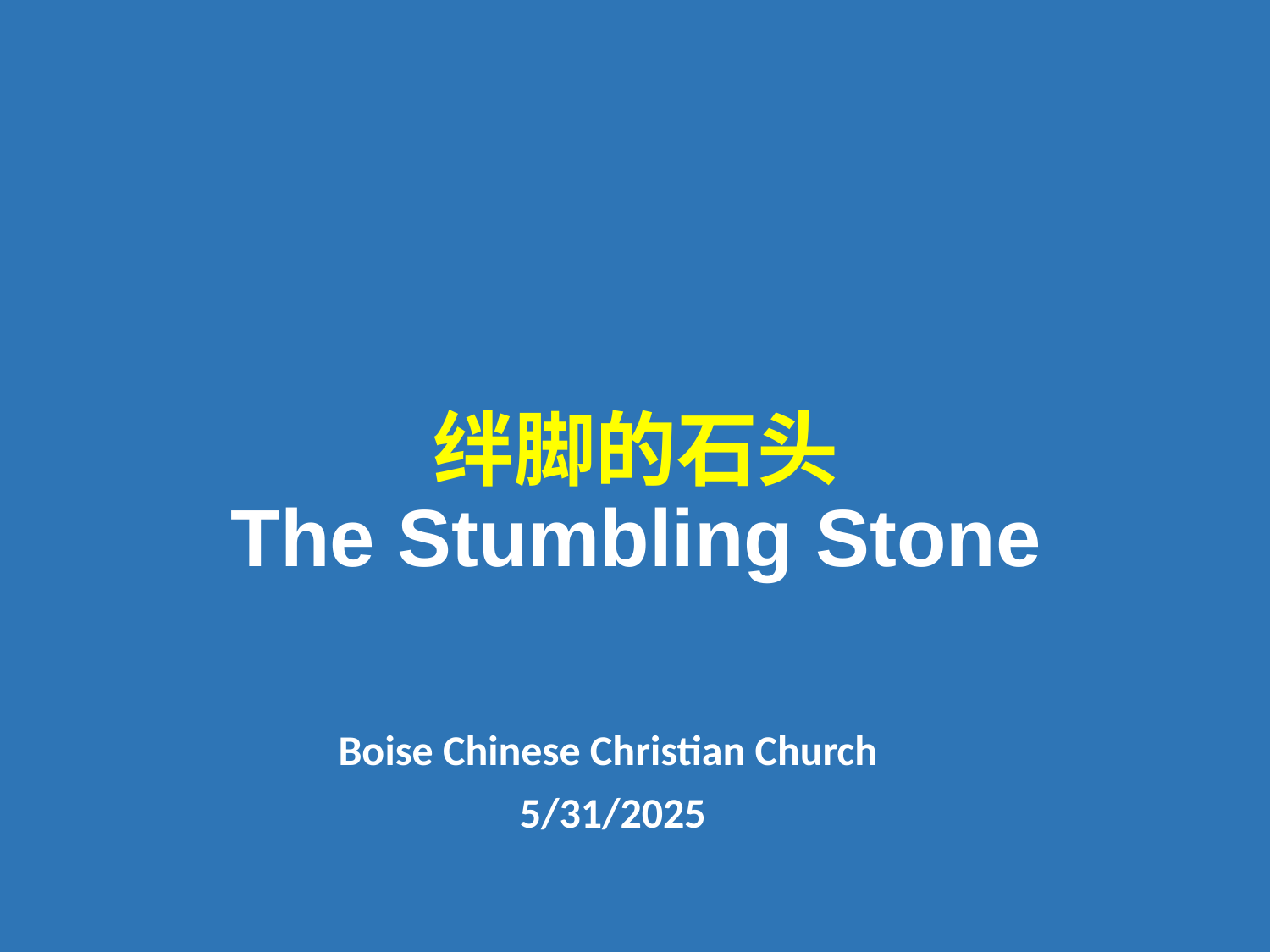

# 绊脚的石头 The Stumbling Stone
Boise Chinese Christian Church
5/31/2025